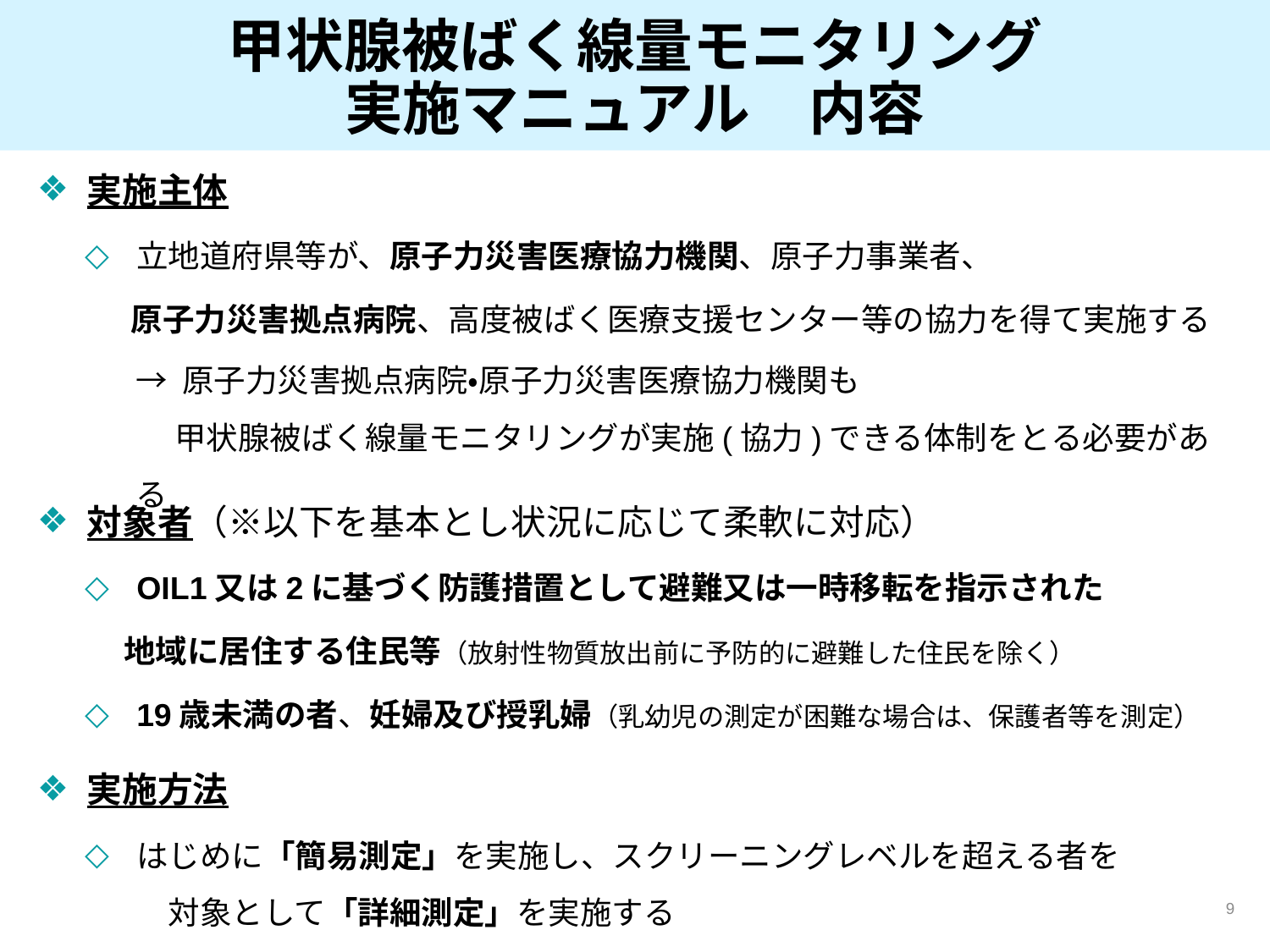

# 甲状腺被ばく線量モニタリング 実施マニュアル　内容
実施主体
立地道府県等が、原子力災害医療協力機関、原子力事業者、
　  原子力災害拠点病院、高度被ばく医療支援センター等の協力を得て実施する

対象者（※以下を基本とし状況に応じて柔軟に対応）
OIL1又は2に基づく防護措置として避難又は一時移転を指示された
　 地域に居住する住民等（放射性物質放出前に予防的に避難した住民を除く）
19歳未満の者、妊婦及び授乳婦（乳幼児の測定が困難な場合は、保護者等を測定）
実施方法
はじめに「簡易測定」を実施し、スクリーニングレベルを超える者を　　　　対象として「詳細測定」を実施する
→ 原子力災害拠点病院・原子力災害医療協力機関も
　 甲状腺被ばく線量モニタリングが実施(協力)できる体制をとる必要がある
9